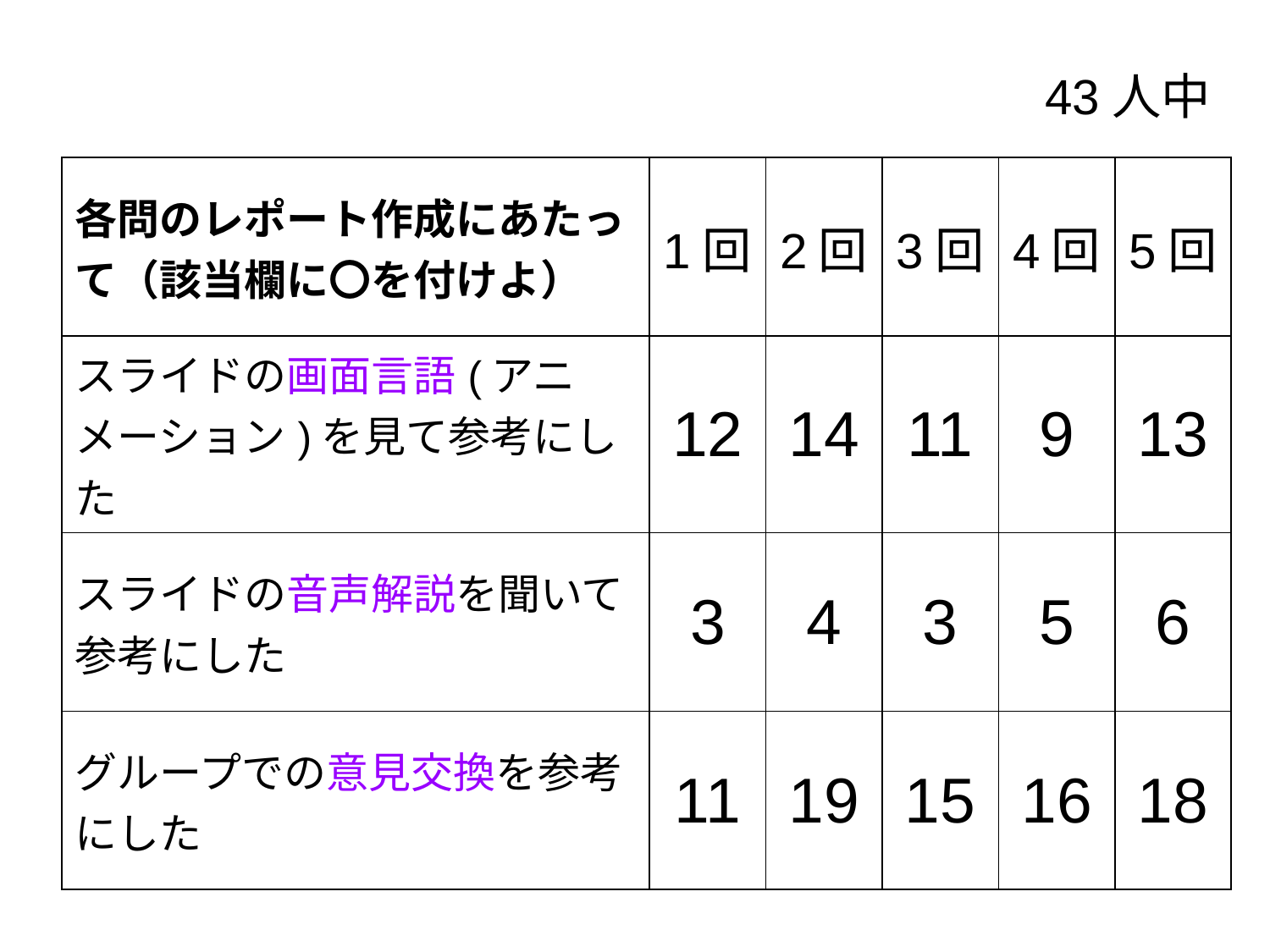

43人中
| 各問のレポート作成にあたって（該当欄に〇を付けよ） | 1回 | 2回 | 3回 | 4回 | 5回 |
| --- | --- | --- | --- | --- | --- |
| スライドの画面言語(アニメーション)を見て参考にした | 12 | 14 | 11 | 9 | 13 |
| スライドの音声解説を聞いて参考にした | 3 | 4 | 3 | 5 | 6 |
| グループでの意見交換を参考にした | 11 | 19 | 15 | 16 | 18 |